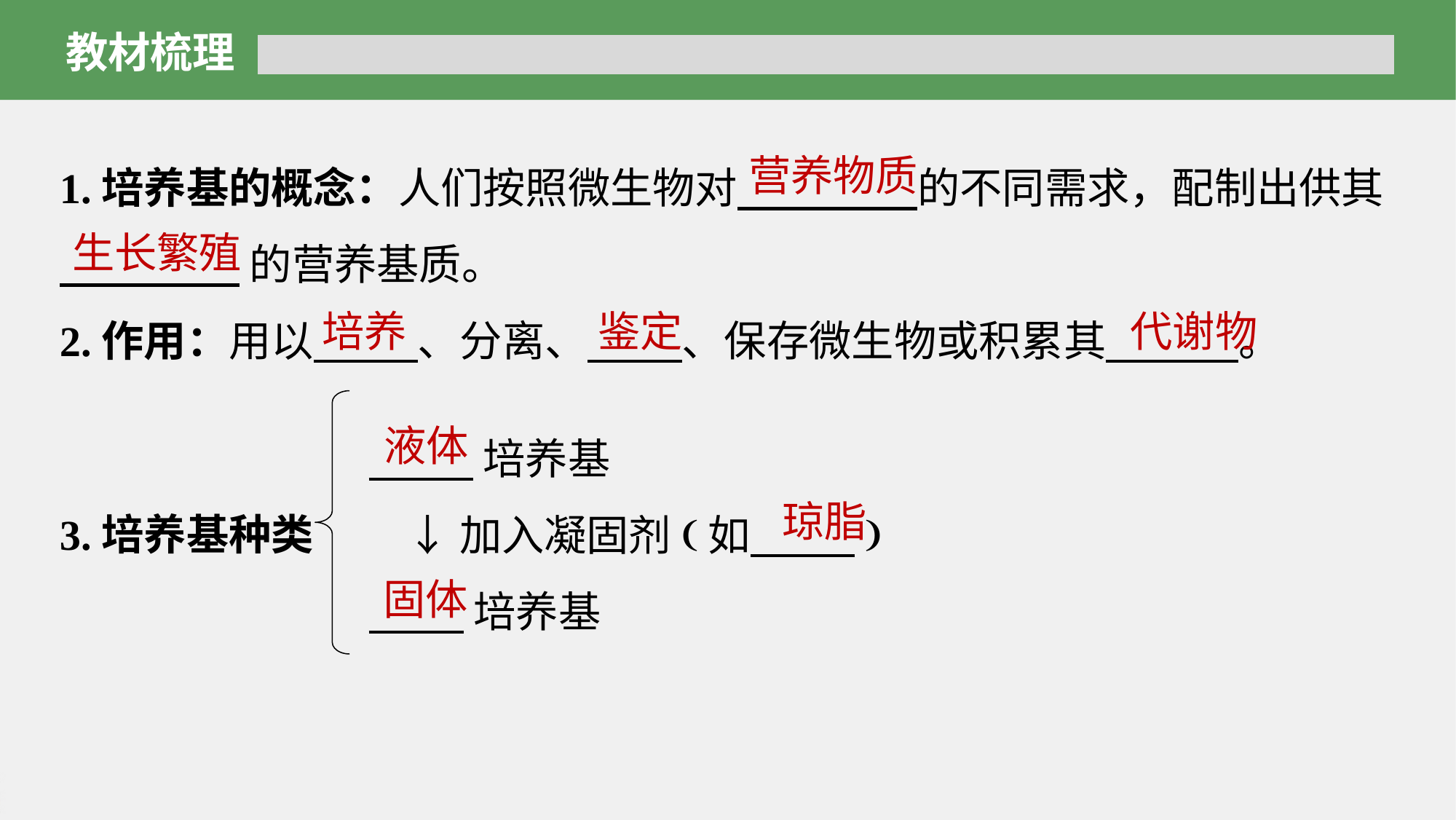

教材梳理

1.培养基的概念：人们按照微生物对                   的不同需求，配制出供其
                   的营养基质。
2.作用：用以           、分离、          、保存微生物或积累其              。
营养物质
生长繁殖
代谢物
培养
鉴定

           培养基
    ↓加入凝固剂(如           )
          培养基
液体
3.培养基种类
琼脂
固体